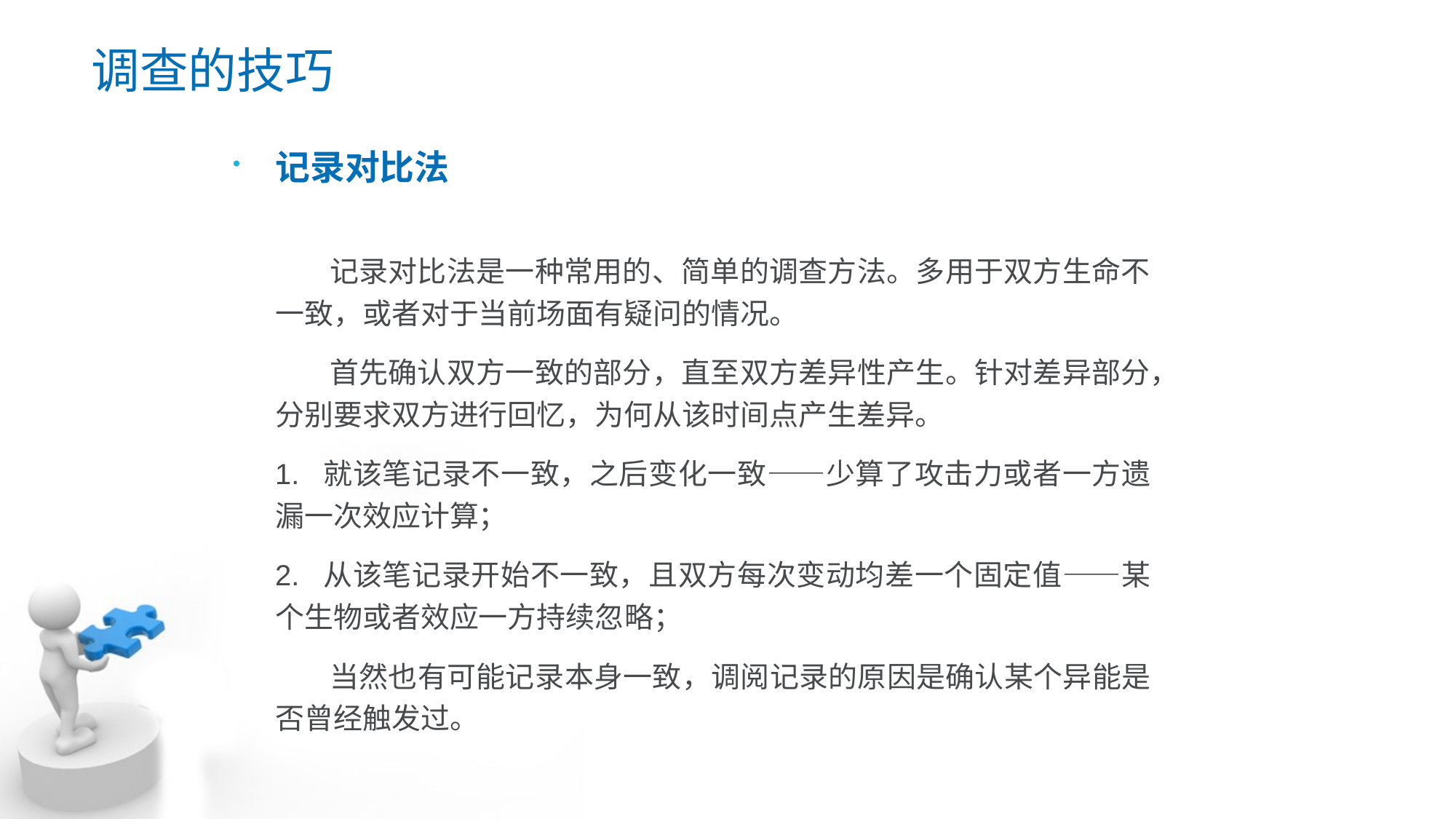

# 调查的技巧
记录对比法

       记录对比法是一种常用的、简单的调查方法。多用于双方生命不一致，或者对于当前场面有疑问的情况。
       首先确认双方一致的部分，直至双方差异性产生。针对差异部分，分别要求双方进行回忆，为何从该时间点产生差异。
1.  就该笔记录不一致，之后变化一致——少算了攻击力或者一方遗漏一次效应计算；
2.  从该笔记录开始不一致，且双方每次变动均差一个固定值——某个生物或者效应一方持续忽略；
       当然也有可能记录本身一致，调阅记录的原因是确认某个异能是否曾经触发过。